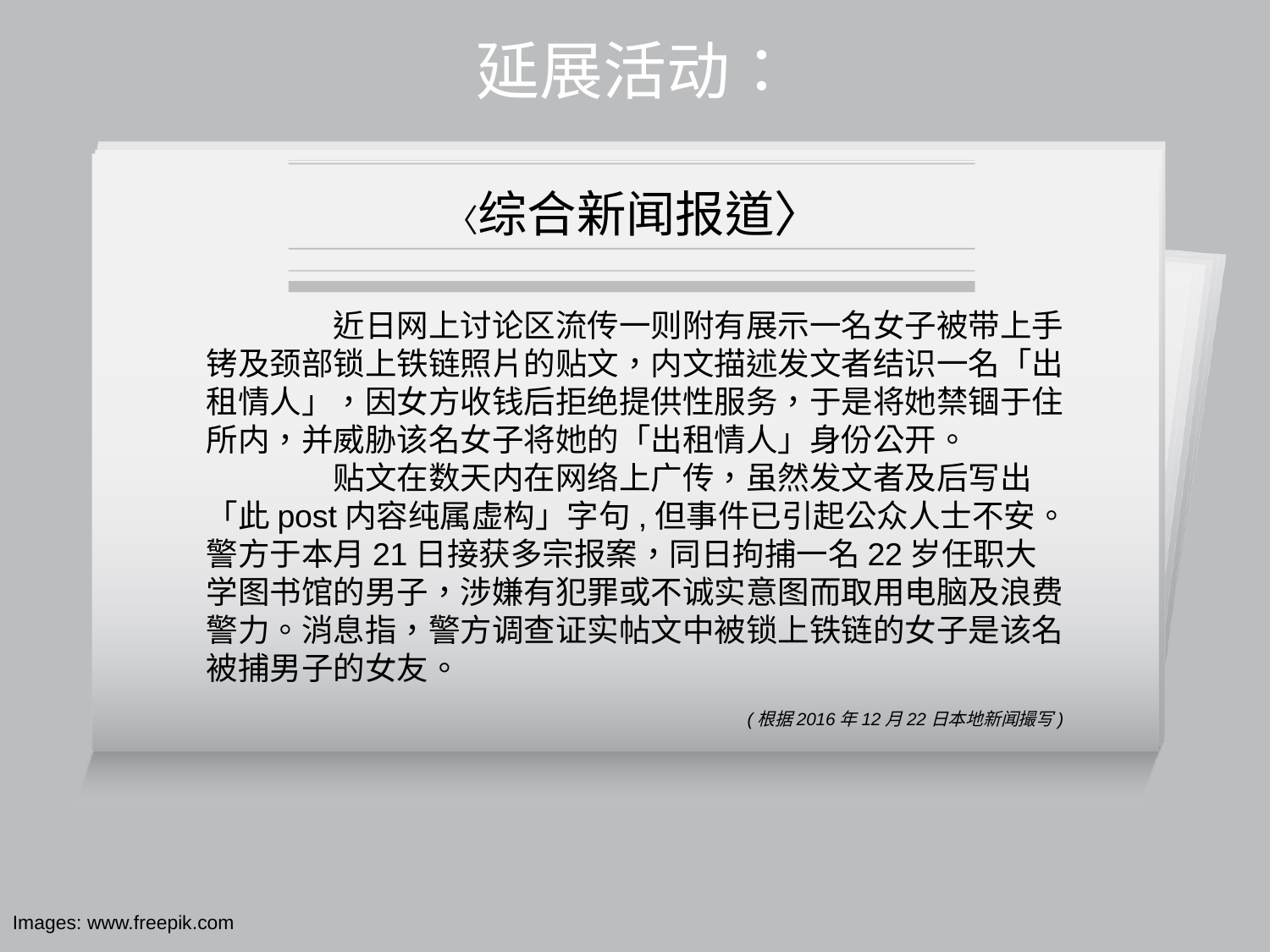

# 延展活动：
〈综合新闻报道〉

	近日网上讨论区流传一则附有展示一名女子被带上手铐及颈部锁上铁链照片的贴文，内文描述发文者结识一名「出租情人」，因女方收钱后拒绝提供性服务，于是将她禁锢于住所内，并威胁该名女子将她的「出租情人」身份公开。	贴文在数天内在网络上广传，虽然发文者及后写出「此post内容纯属虚构」字句,但事件已引起公众人士不安。警方于本月21日接获多宗报案，同日拘捕一名22岁任职大学图书馆的男子，涉嫌有犯罪或不诚实意图而取用电脑及浪费警力。消息指，警方调查证实帖文中被锁上铁链的女子是该名被捕男子的女友。

(根据2016年12月22日本地新闻撮写)
Images: www.freepik.com